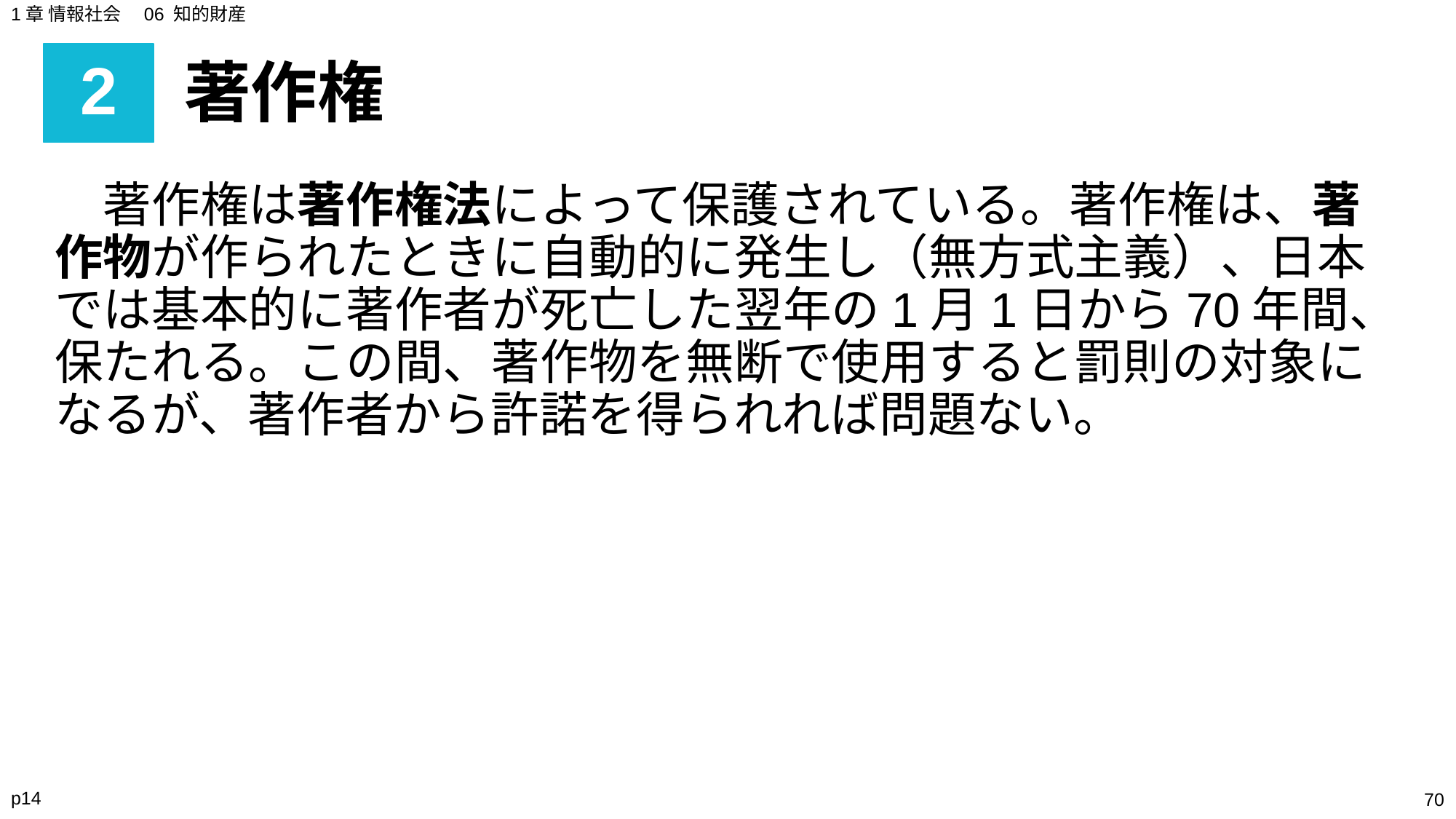

1章 情報社会　06 知的財産

# 2
著作権
　著作権は著作権法によって保護されている。著作権は、著作物が作られたときに自動的に発生し（無方式主義）、日本では基本的に著作者が死亡した翌年の1月1日から70年間、保たれる。この間、著作物を無断で使用すると罰則の対象になるが、著作者から許諾を得られれば問題ない。

p14
70